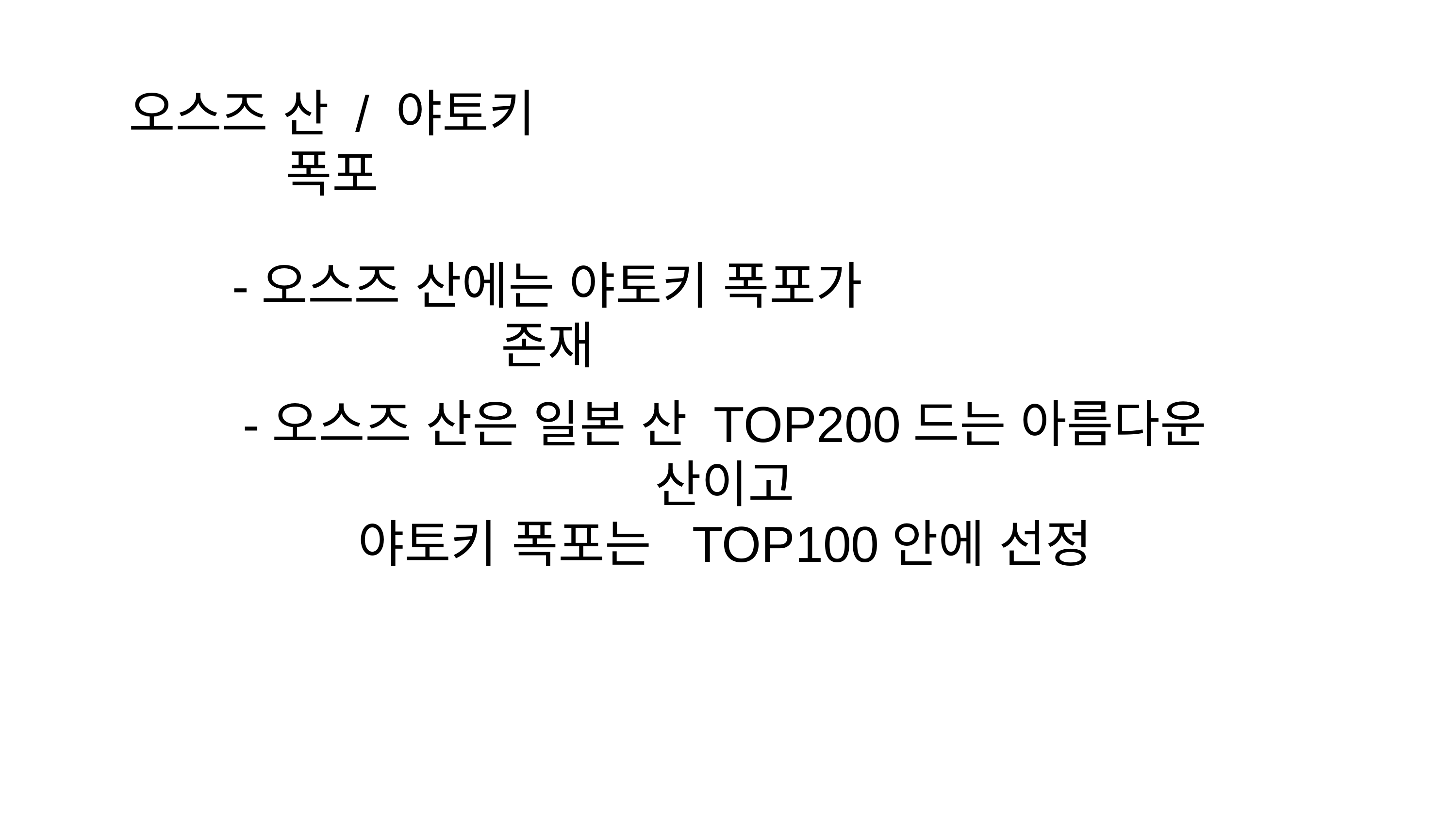

오스즈 산 / 야토키 폭포
-오스즈 산에는 야토키 폭포가 존재
-오스즈 산은 일본 산 TOP200드는 아름다운 산이고
야토키 폭포는  TOP100안에 선정